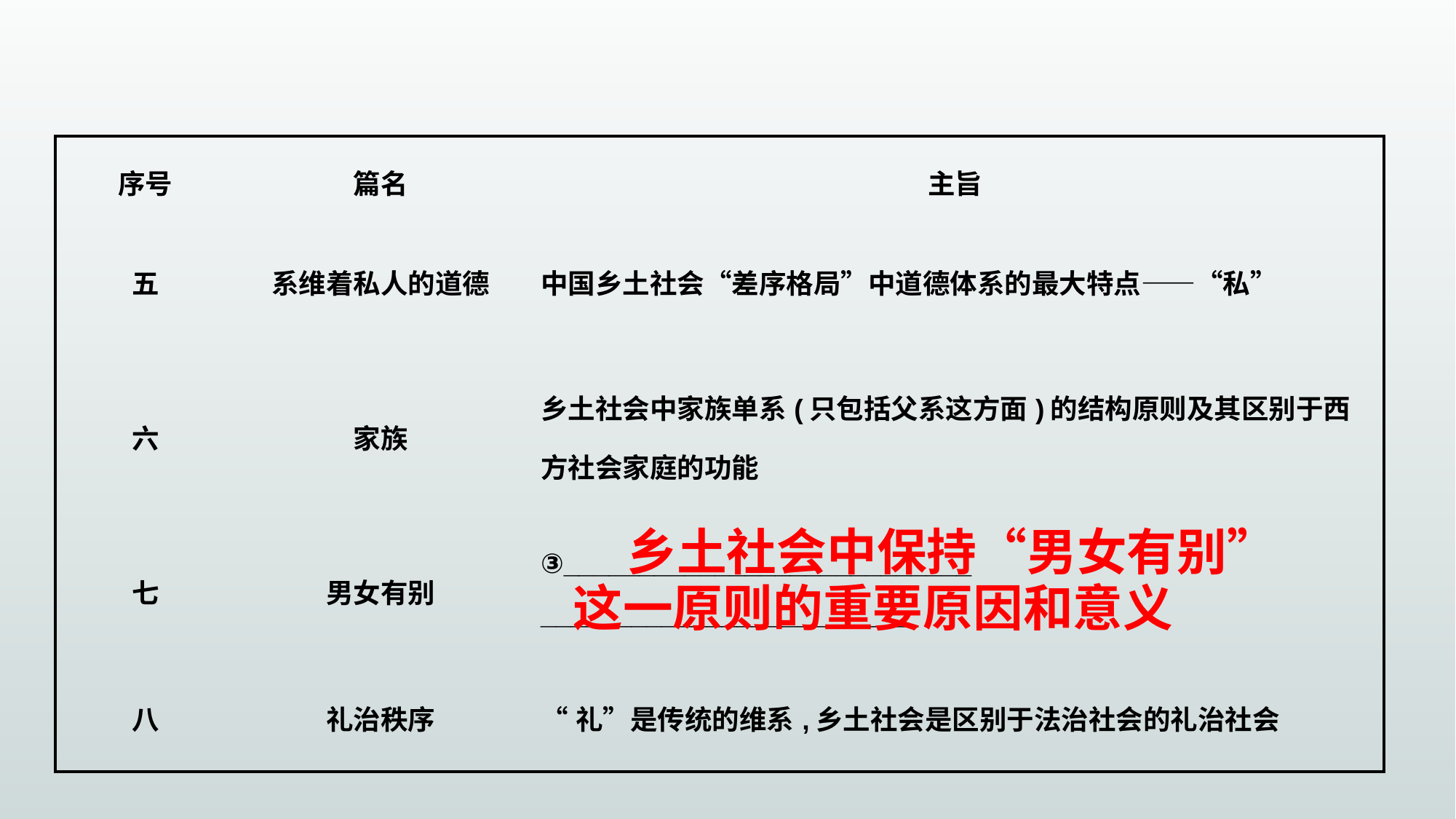

| 序号 | 篇名 | 主旨 |
| --- | --- | --- |
| 五 | 系维着私人的道德 | 中国乡土社会“差序格局”中道德体系的最大特点——“私” |
| 六 | 家族 | 乡土社会中家族单系(只包括父系这方面)的结构原则及其区别于西方社会家庭的功能 |
| 七 | 男女有别 | ③\_\_\_\_\_\_\_\_\_\_\_\_\_\_\_\_\_\_\_\_\_\_\_\_\_\_\_ \_\_\_\_\_\_\_\_\_\_\_\_\_\_\_\_\_\_\_\_\_\_\_\_\_ |
| 八 | 礼治秩序 | “礼”是传统的维系,乡土社会是区别于法治社会的礼治社会 |
乡土社会中保持“男女有别”
这一原则的重要原因和意义